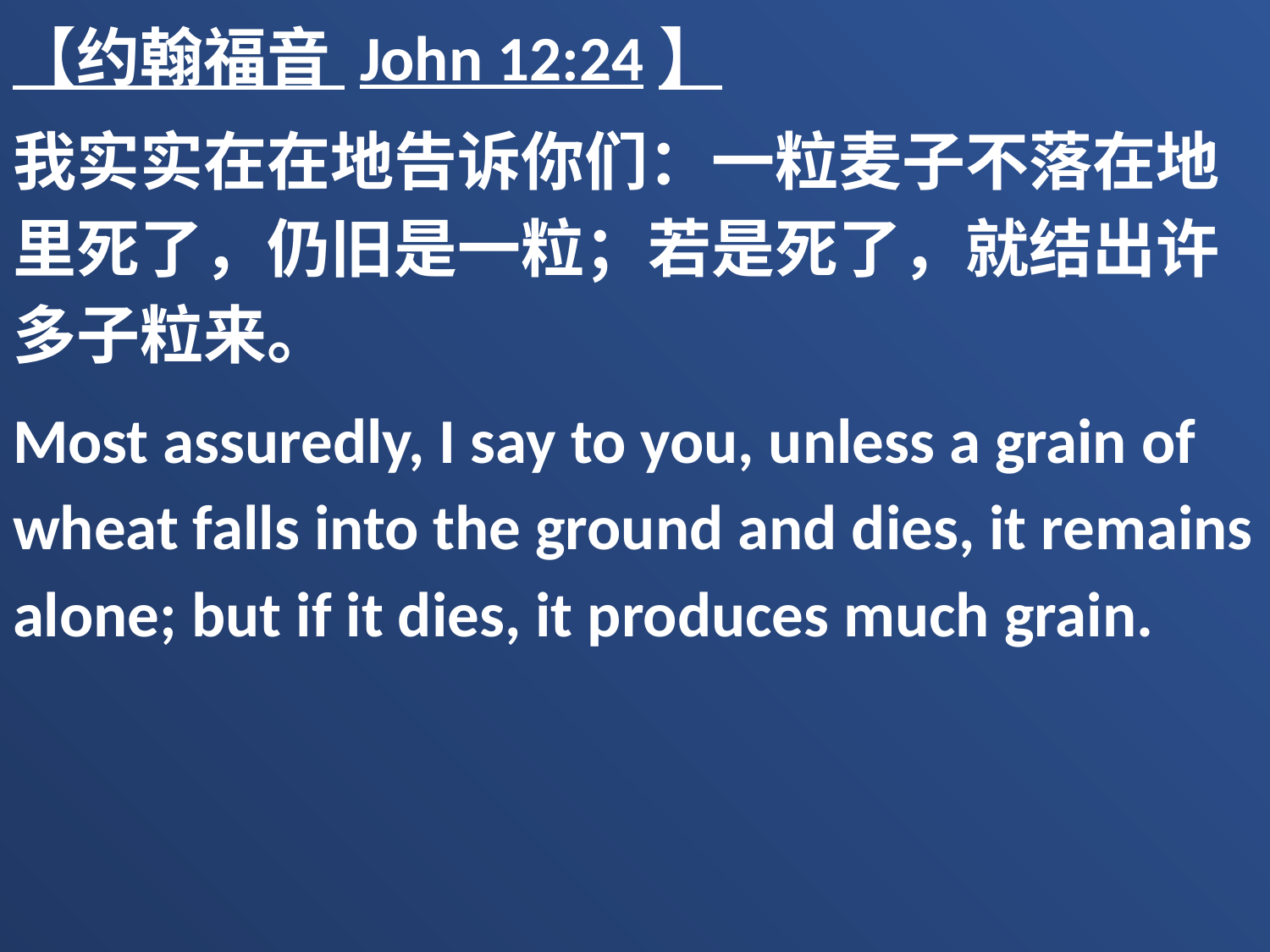

【约翰福音 John 12:24】
我实实在在地告诉你们：一粒麦子不落在地里死了，仍旧是一粒；若是死了，就结出许多子粒来。
Most assuredly, I say to you, unless a grain of wheat falls into the ground and dies, it remains alone; but if it dies, it produces much grain.